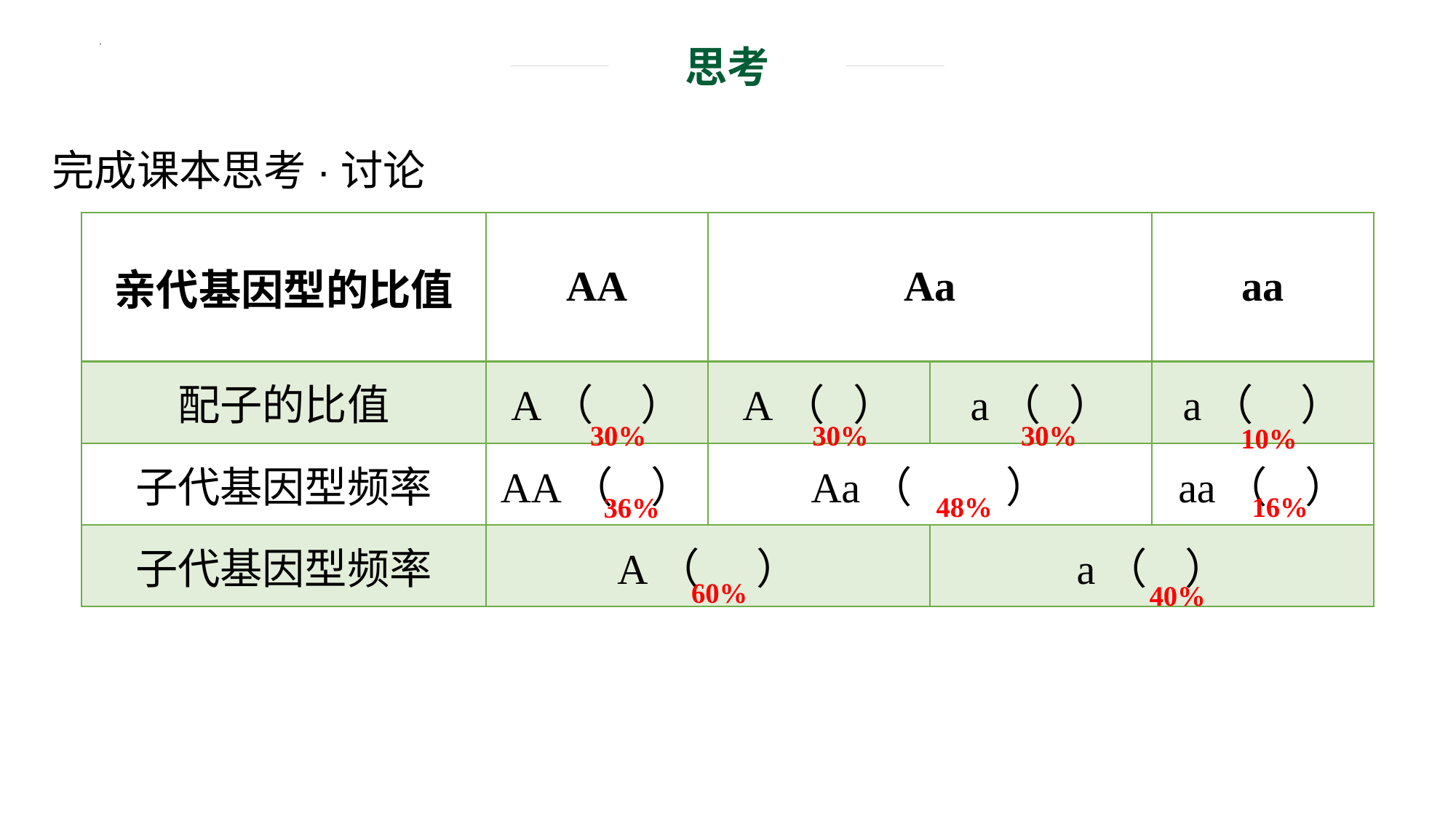

完成课本思考·讨论
| 亲代基因型的比值 | AA | Aa |  | aa |
| --- | --- | --- | --- | --- |
| 配子的比值 | A（ ） | A（ ） | a（ ） | a（ ） |
| 子代基因型频率 | AA（ ） | Aa（ ） |  | aa（ ） |
| 子代基因型频率 | A（ ） |  | a（ ） |  |
30%
30%
30%
10%
16%
48%
36%
60%
40%